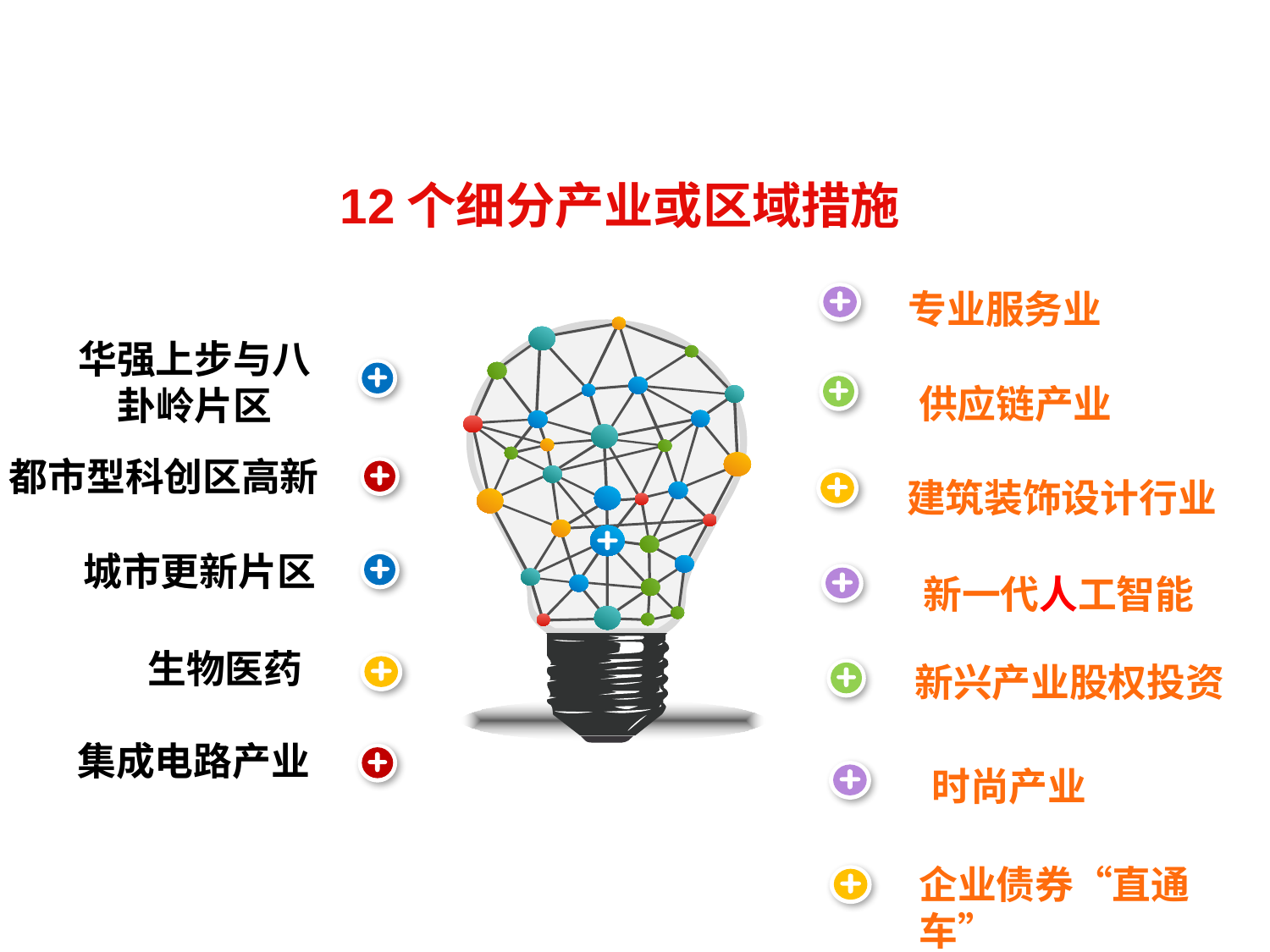

12个细分产业或区域措施
专业服务业

华强上步与八卦岭片区

供应链产业
都市型科创区高新

建筑装饰设计行业

城市更新片区

新一代人工智能

生物医药
新兴产业股权投资

集成电路产业

时尚产业

企业债券“直通车”